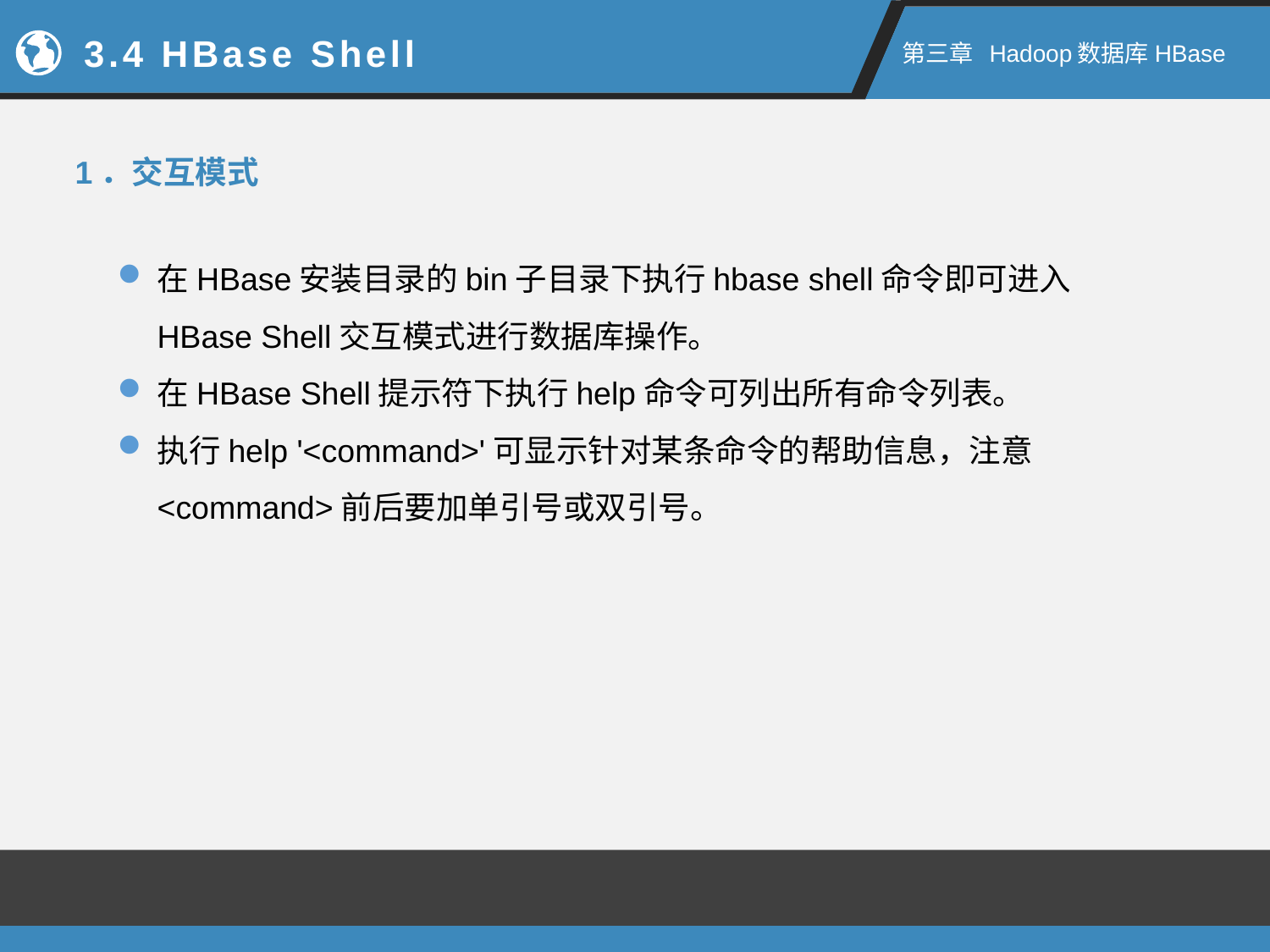

3.4 HBase Shell

第三章  Hadoop数据库HBase
1．交互模式
在HBase安装目录的bin子目录下执行hbase shell命令即可进入HBase Shell交互模式进行数据库操作。
在HBase Shell提示符下执行help命令可列出所有命令列表。
执行help '<command>'可显示针对某条命令的帮助信息，注意<command>前后要加单引号或双引号。